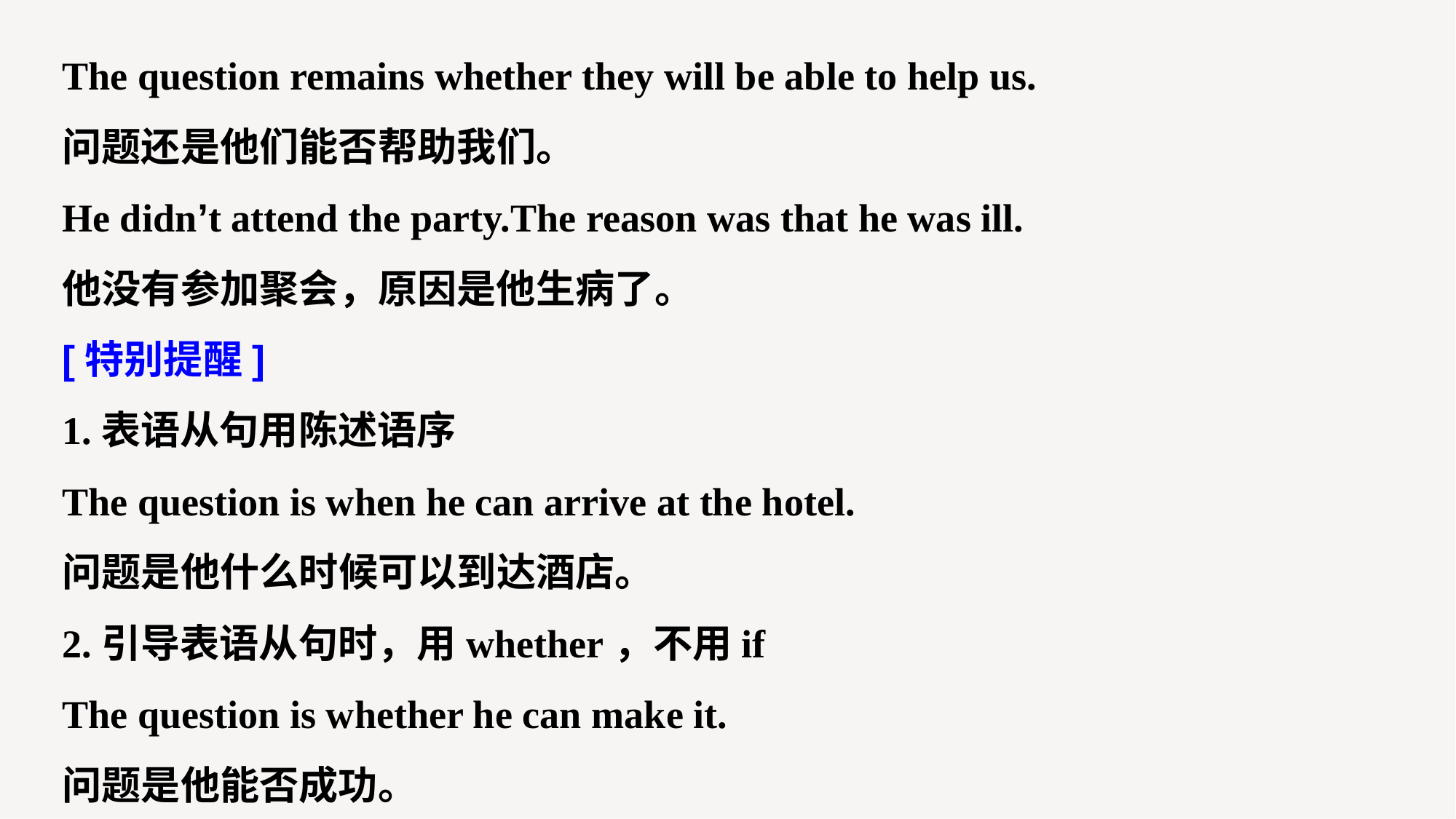

The question remains whether they will be able to help us.
问题还是他们能否帮助我们。
He didn’t attend the party.The reason was that he was ill.
他没有参加聚会，原因是他生病了。
[特别提醒]
1.表语从句用陈述语序
The question is when he can arrive at the hotel.
问题是他什么时候可以到达酒店。
2.引导表语从句时，用whether，不用if
The question is whether he can make it.
问题是他能否成功。